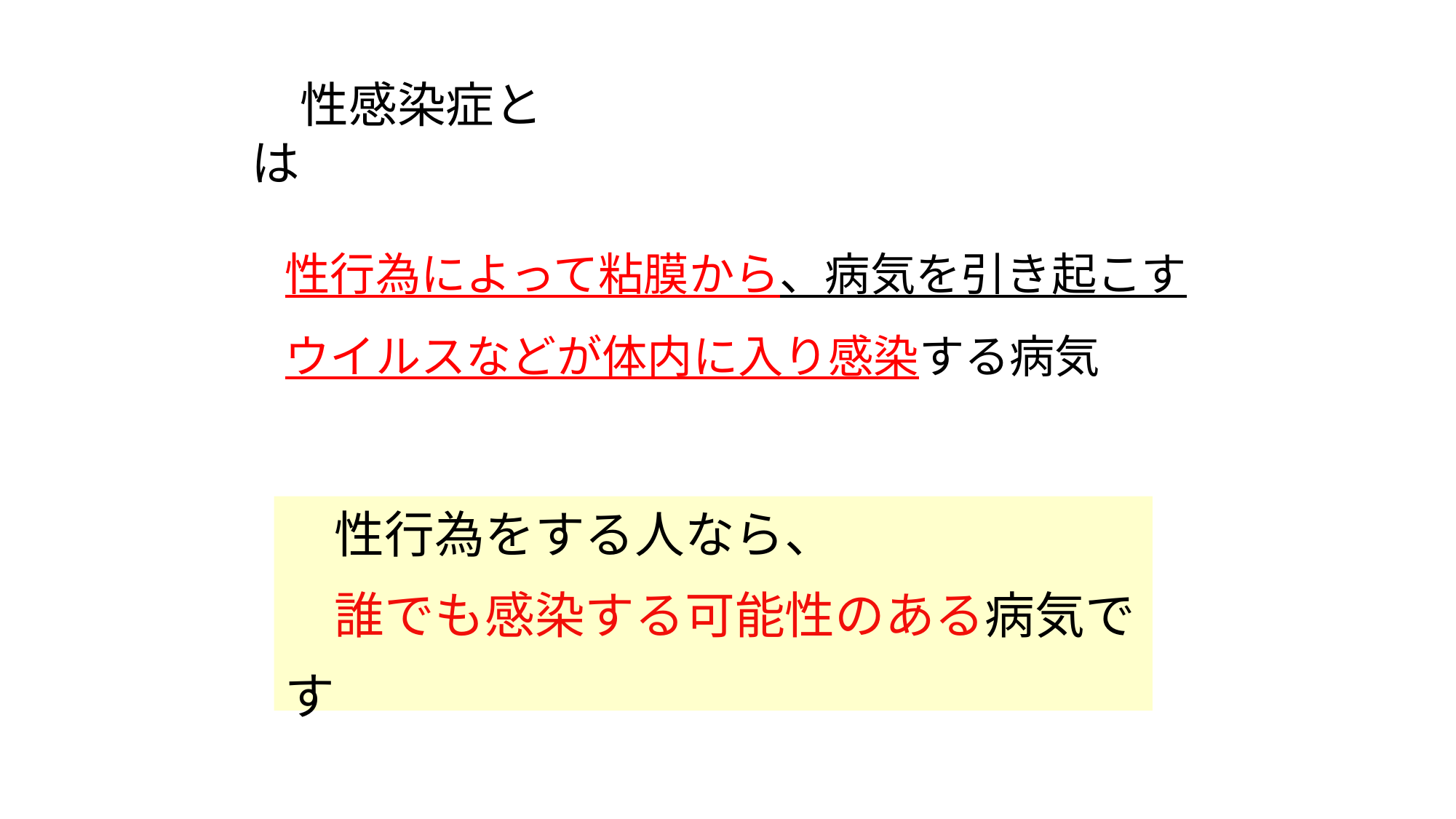

性感染症とは
# 性行為によって粘膜から、病気を引き起こす ウイルスなどが体内に入り感染する病気
　性行為をする人なら、
　誰でも感染する可能性のある病気です